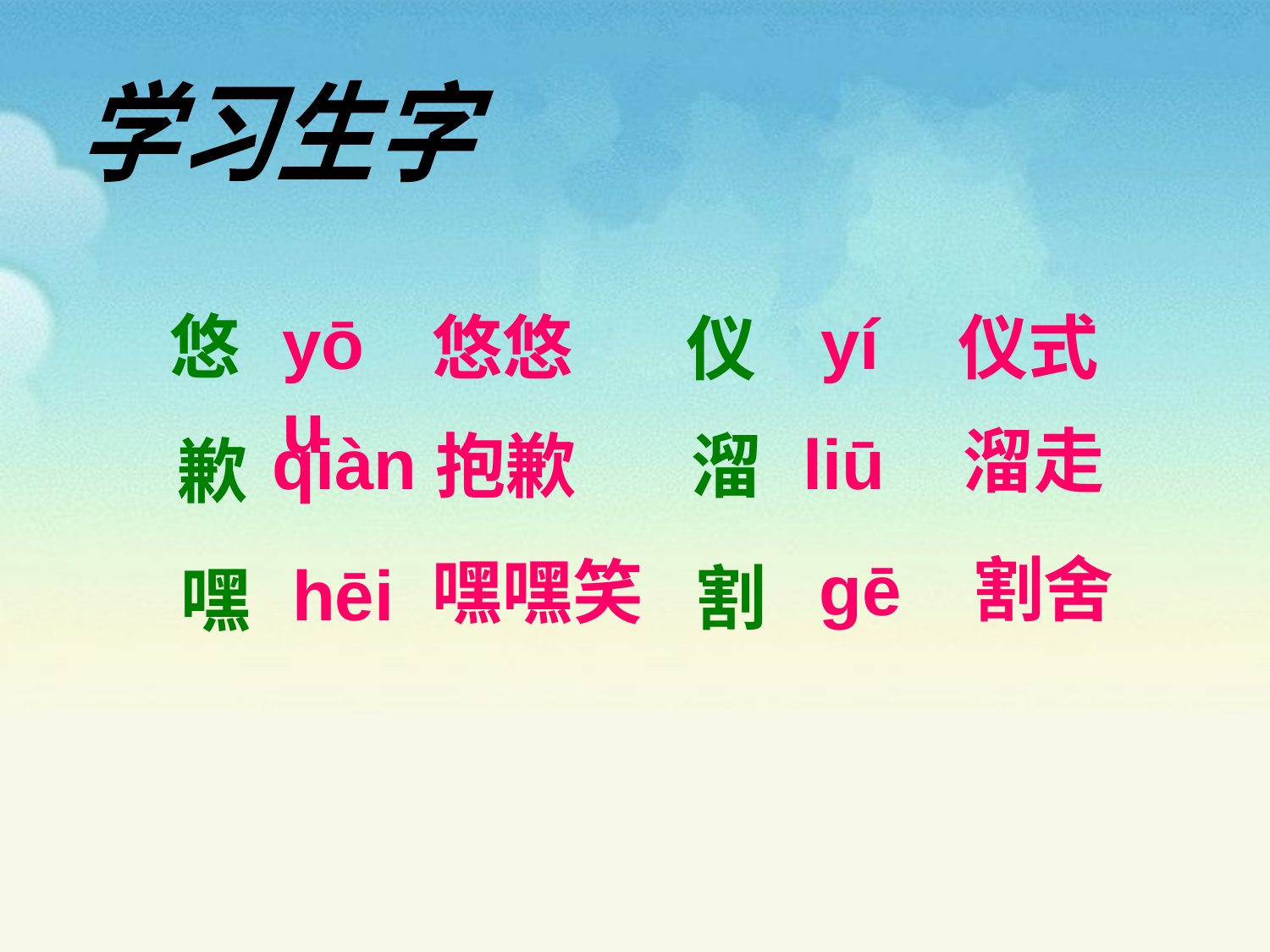

学习生字
yōu
yí
悠
悠悠
仪式
仪
溜走
qiàn
liū
溜
抱歉
歉
gē
割舍
嘿嘿笑
hēi
割
嘿